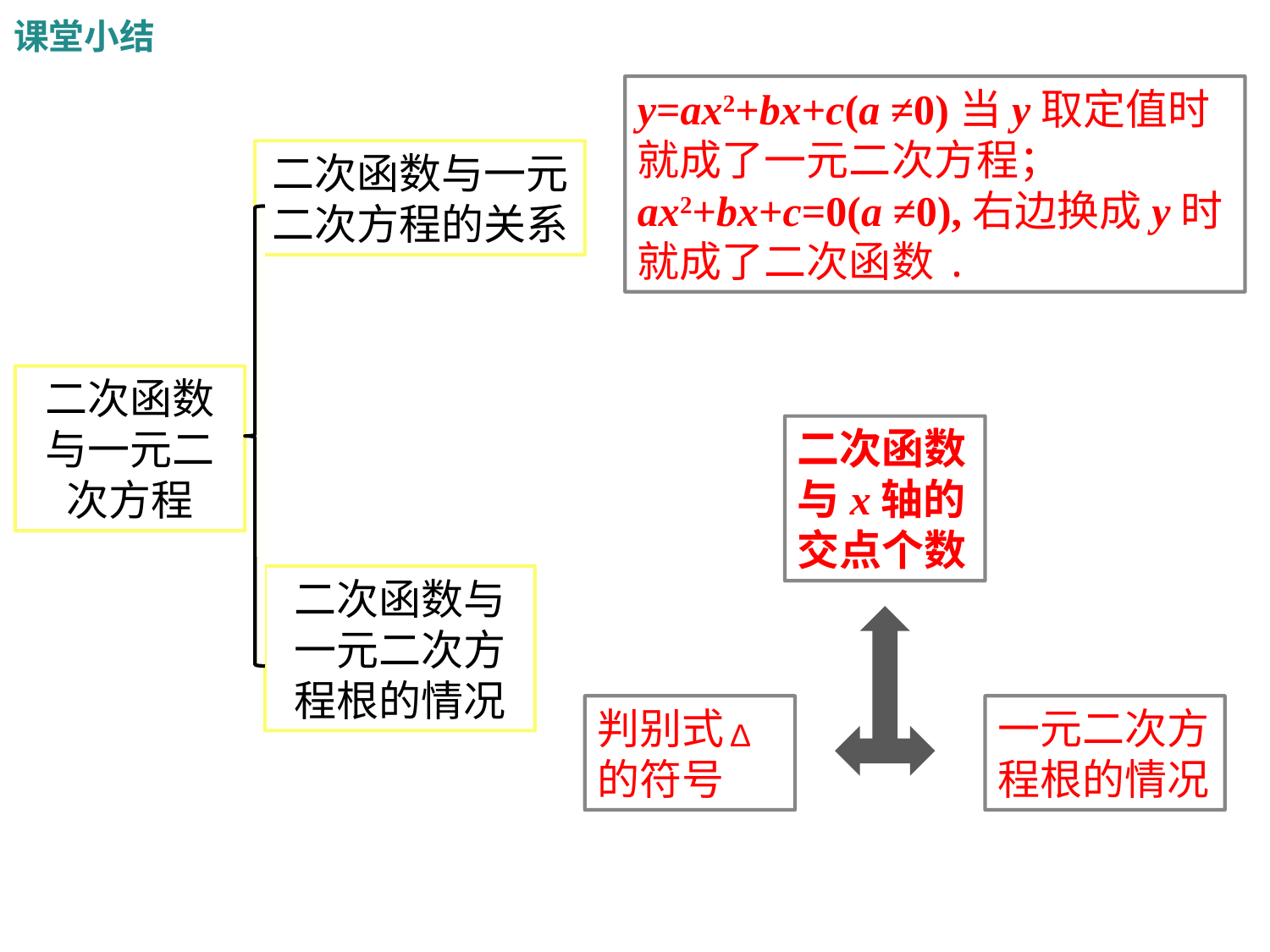

课堂小结
y=ax2+bx+c(a ≠0)当y取定值时就成了一元二次方程；ax2+bx+c=0(a ≠0),右边换成y时就成了二次函数.
二次函数与一元二次方程的关系

二次函数与一元二次方程
二次函数与x轴的交点个数
二次函数与一元二次方程根的情况

判别式   的符号
一元二次方程根的情况
Δ